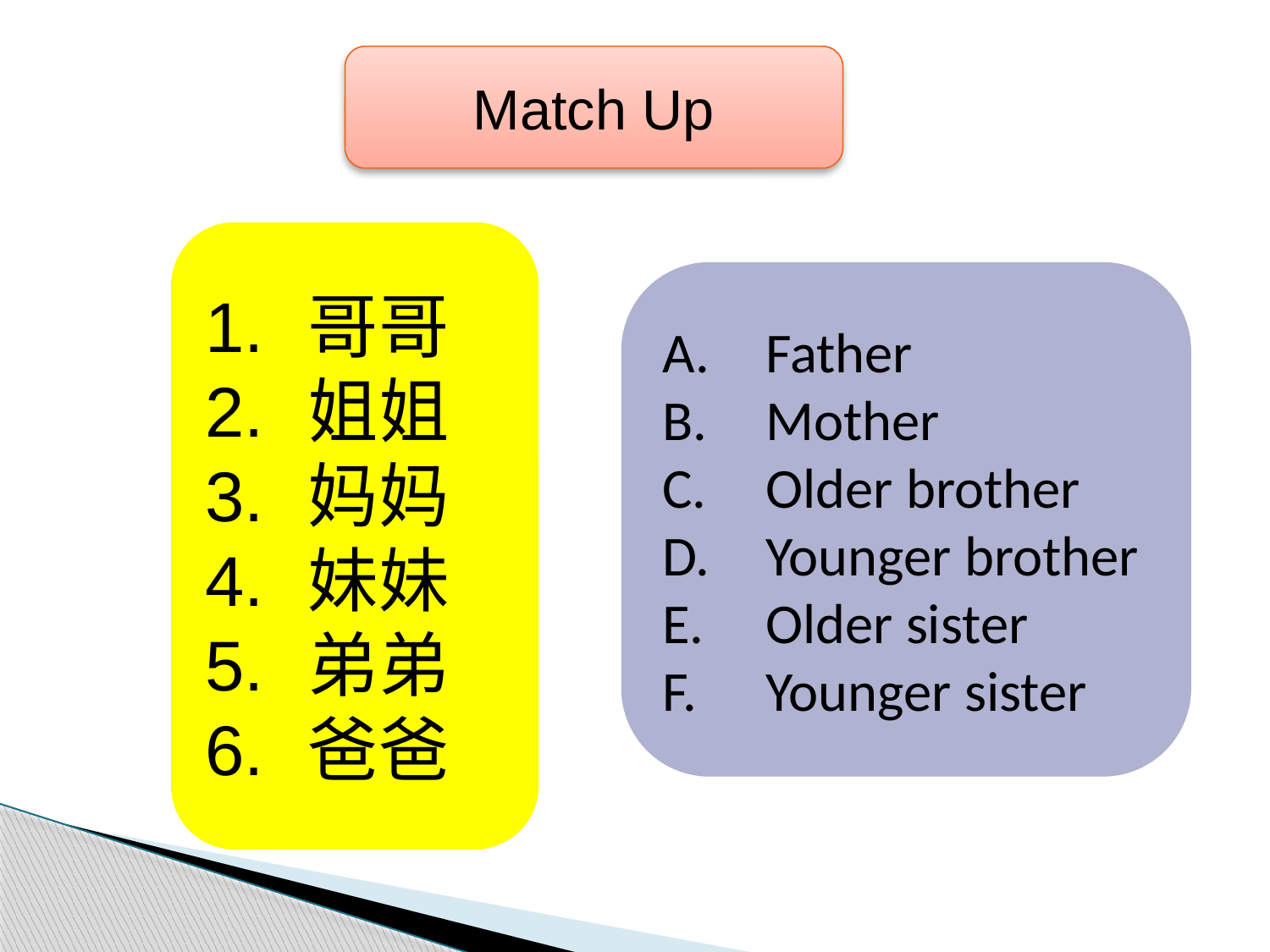

Match Up
哥哥
姐姐
妈妈
妹妹
弟弟
爸爸
Father
Mother
Older brother
Younger brother
Older sister
Younger sister